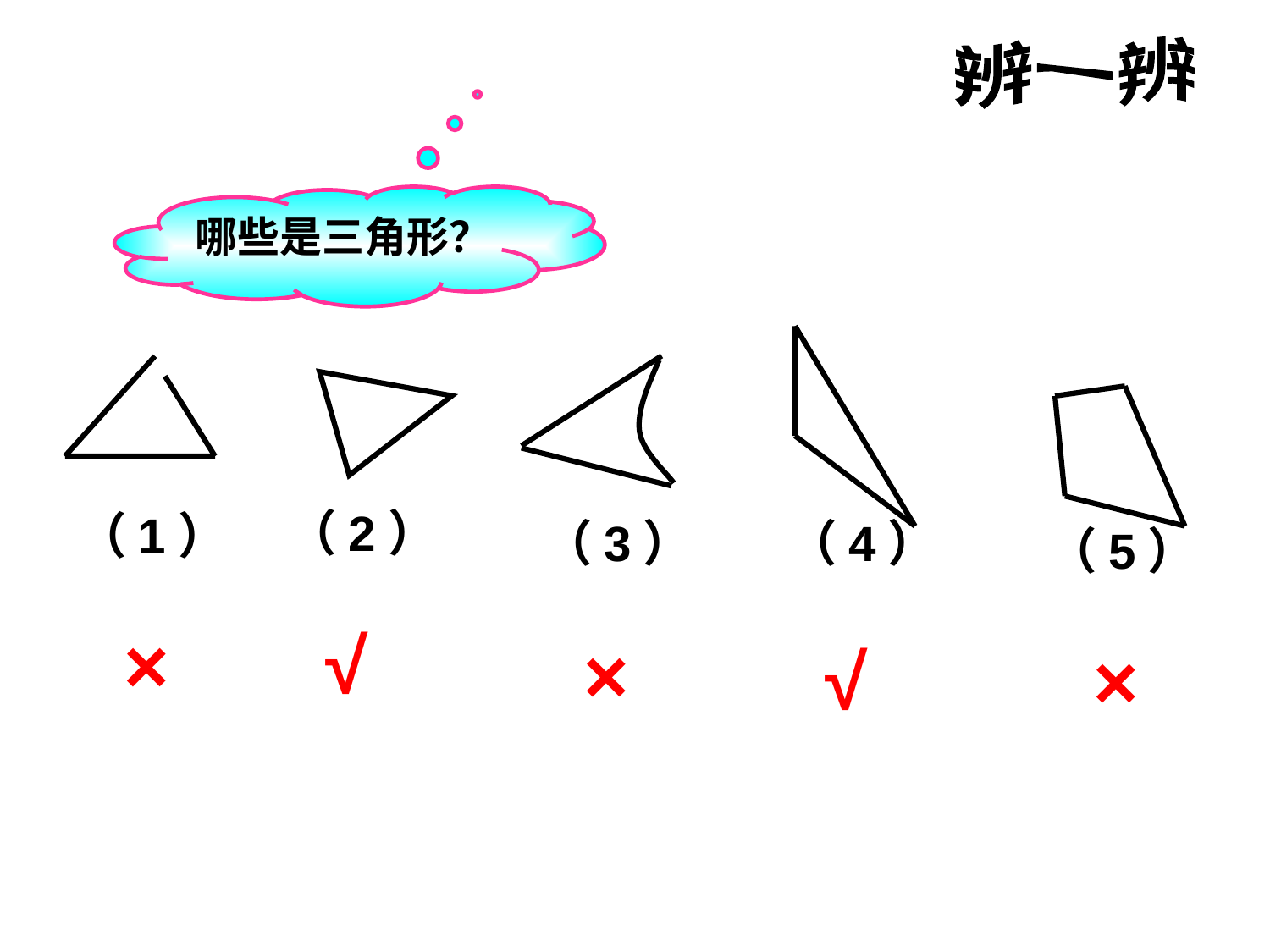

辨一辨
哪些是三角形？

（2）
（1）
（3）
（4）
（5）
×
√
×
√
×